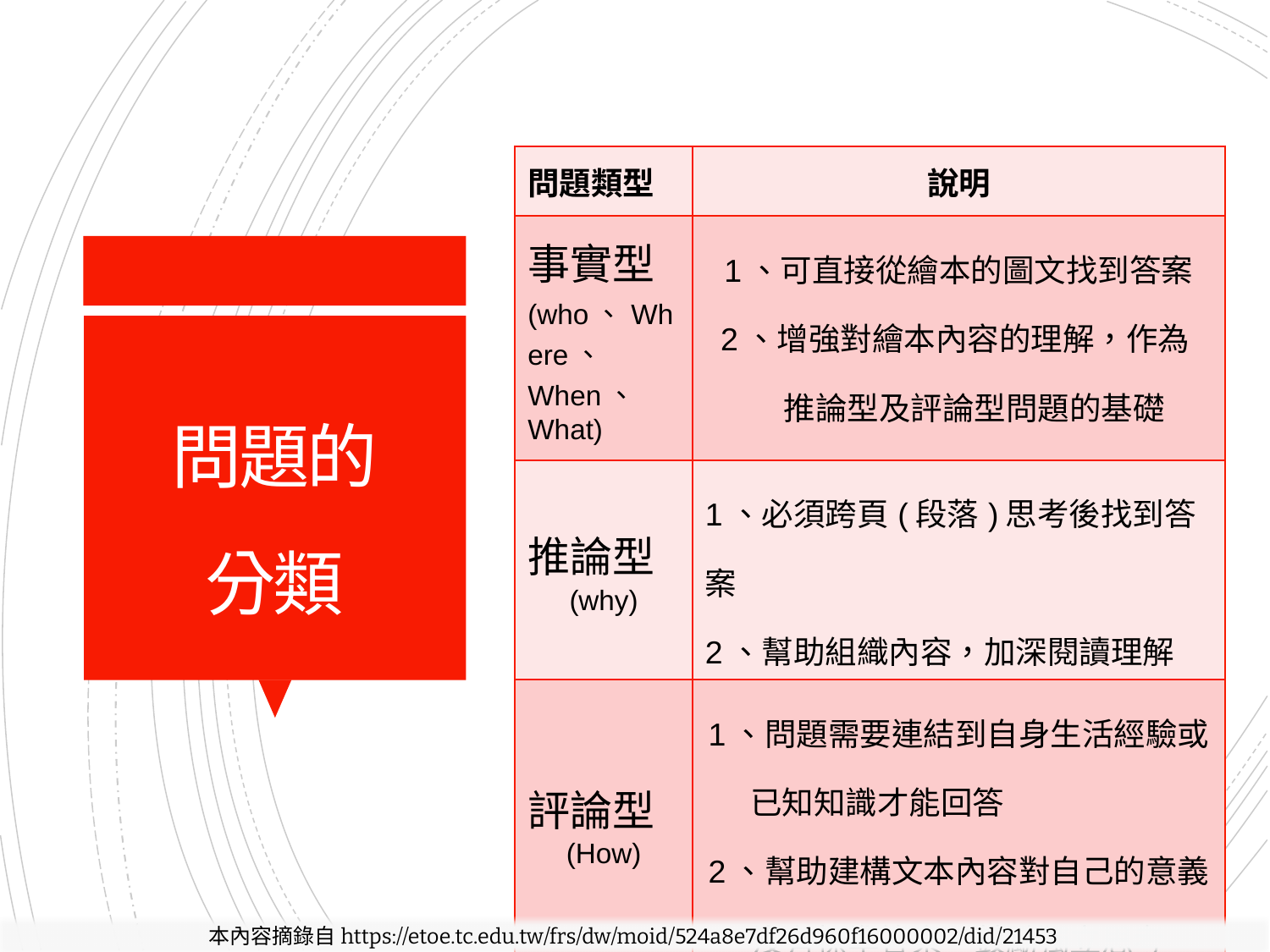

| 問題類型 | 說明 |
| --- | --- |
| 事實型 (who、Where、 When、 What) | 1、可直接從繪本的圖文找到答案 2、增強對繪本內容的理解，作為 推論型及評論型問題的基礎 |
| 推論型 (why) | 1、必須跨頁(段落)思考後找到答案 2、幫助組織內容，加深閱讀理解 |
| 評論型 (How) | 1、問題需要連結到自身生活經驗或 已知知識才能回答 2、幫助建構文本內容對自己的意義 沒有標準答案，鼓勵獨立思考 |
# 問題的 分類
本內容摘錄自https://etoe.tc.edu.tw/frs/dw/moid/524a8e7df26d960f16000002/did/21453